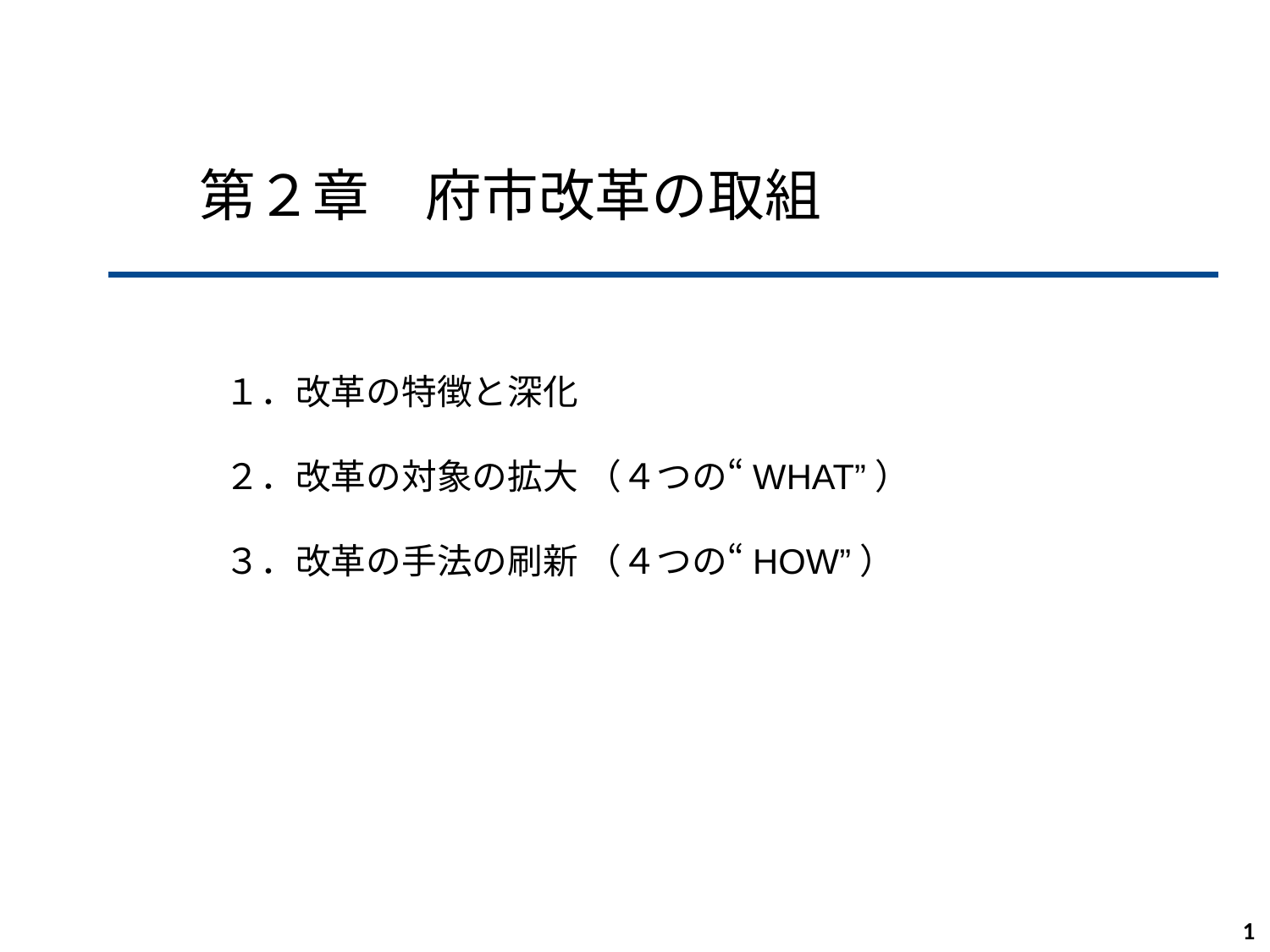

第２章　府市改革の取組
１．改革の特徴と深化

２．改革の対象の拡大 （４つの“WHAT”）

３．改革の手法の刷新 （４つの“HOW”）

1